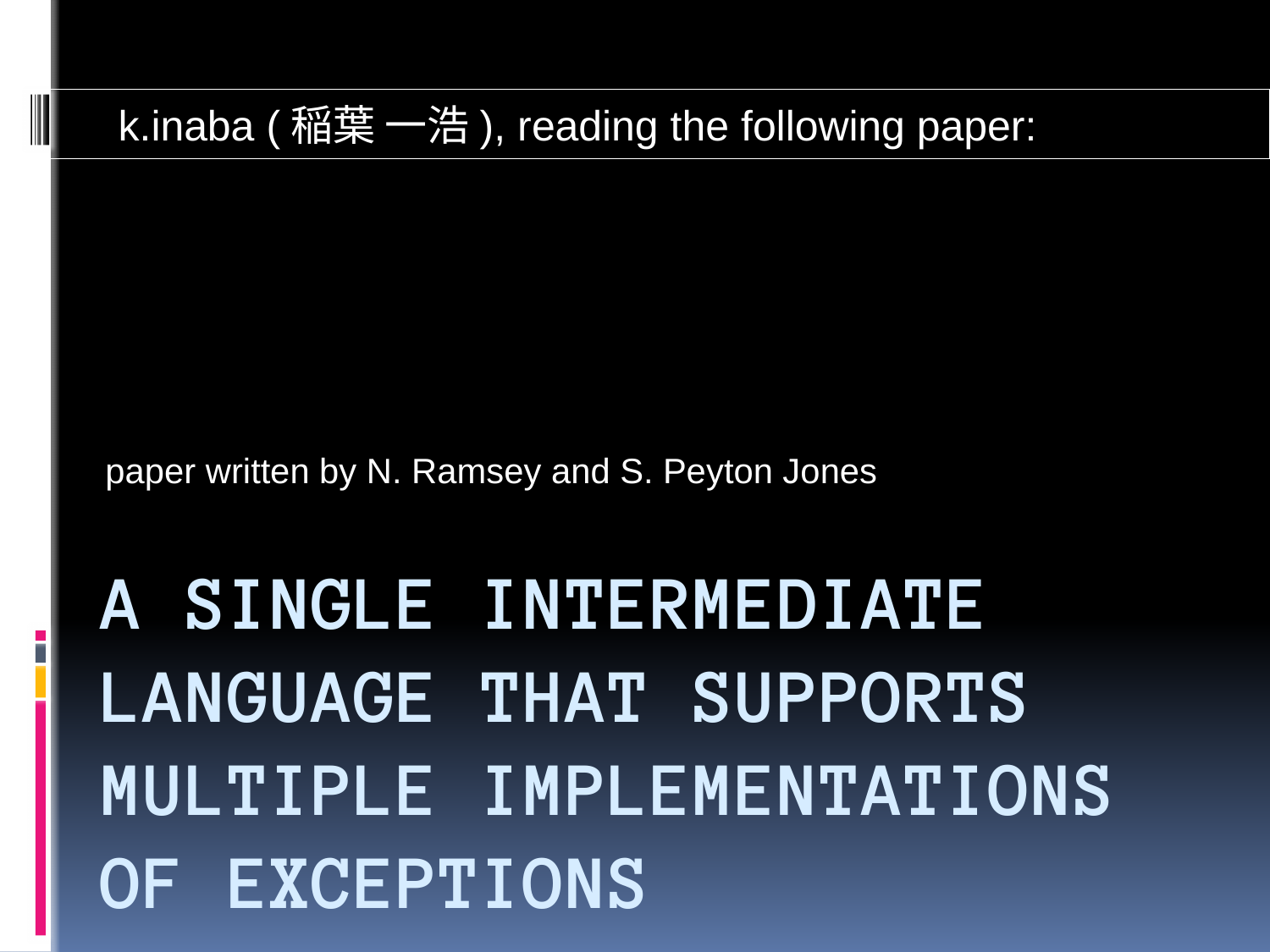

k.inaba (稲葉 一浩), reading the following paper:
paper written by N. Ramsey and S. Peyton Jones
# A Single Intermediate Language That Supports Multiple Implementations of Exceptions